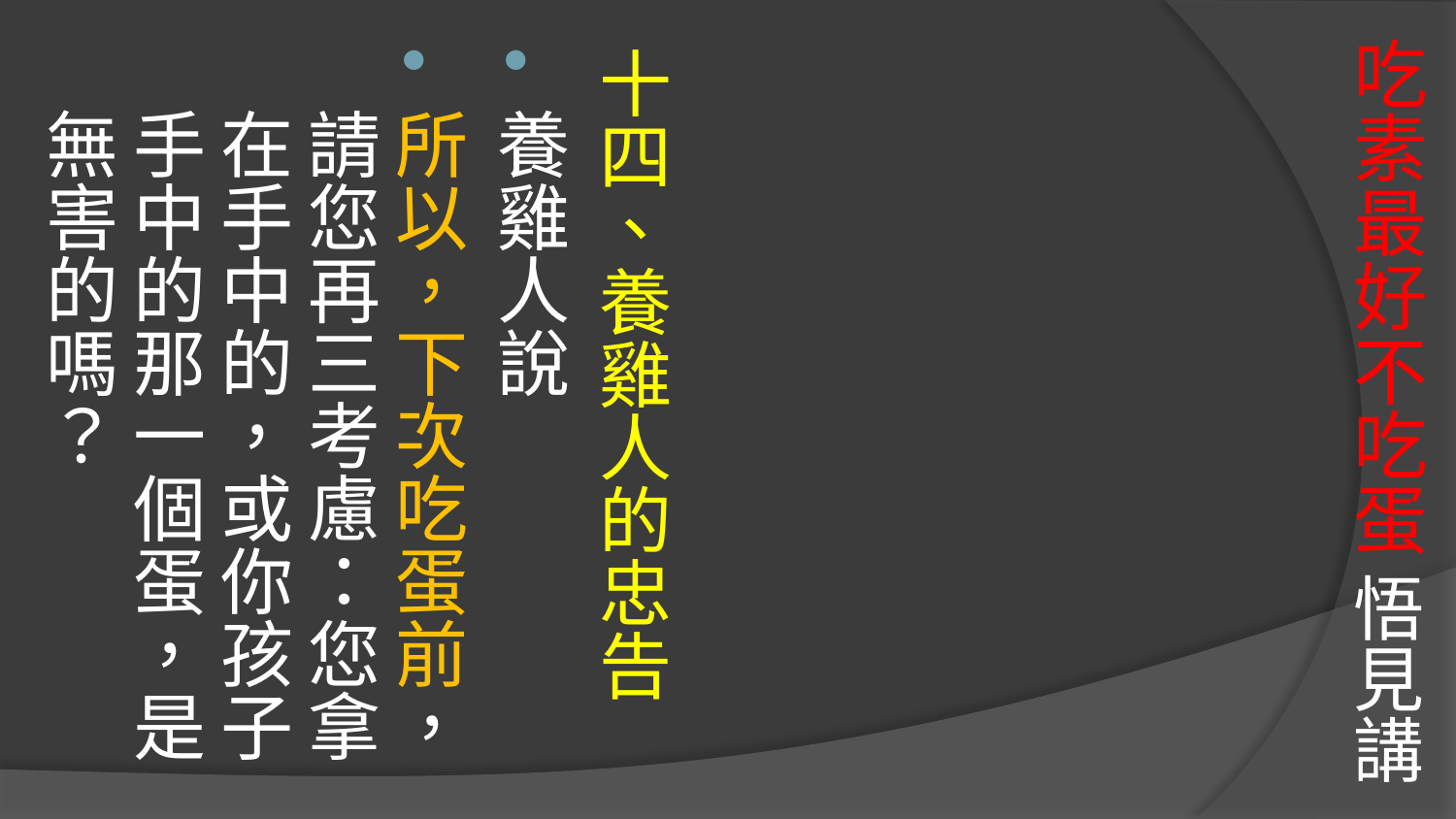

十四、養雞人的忠告
養雞人說
所以，下次吃蛋前，請您再三考慮：您拿在手中的，或你孩子手中的那一個蛋，是無害的嗎？
# 吃素最好不吃蛋 悟見講